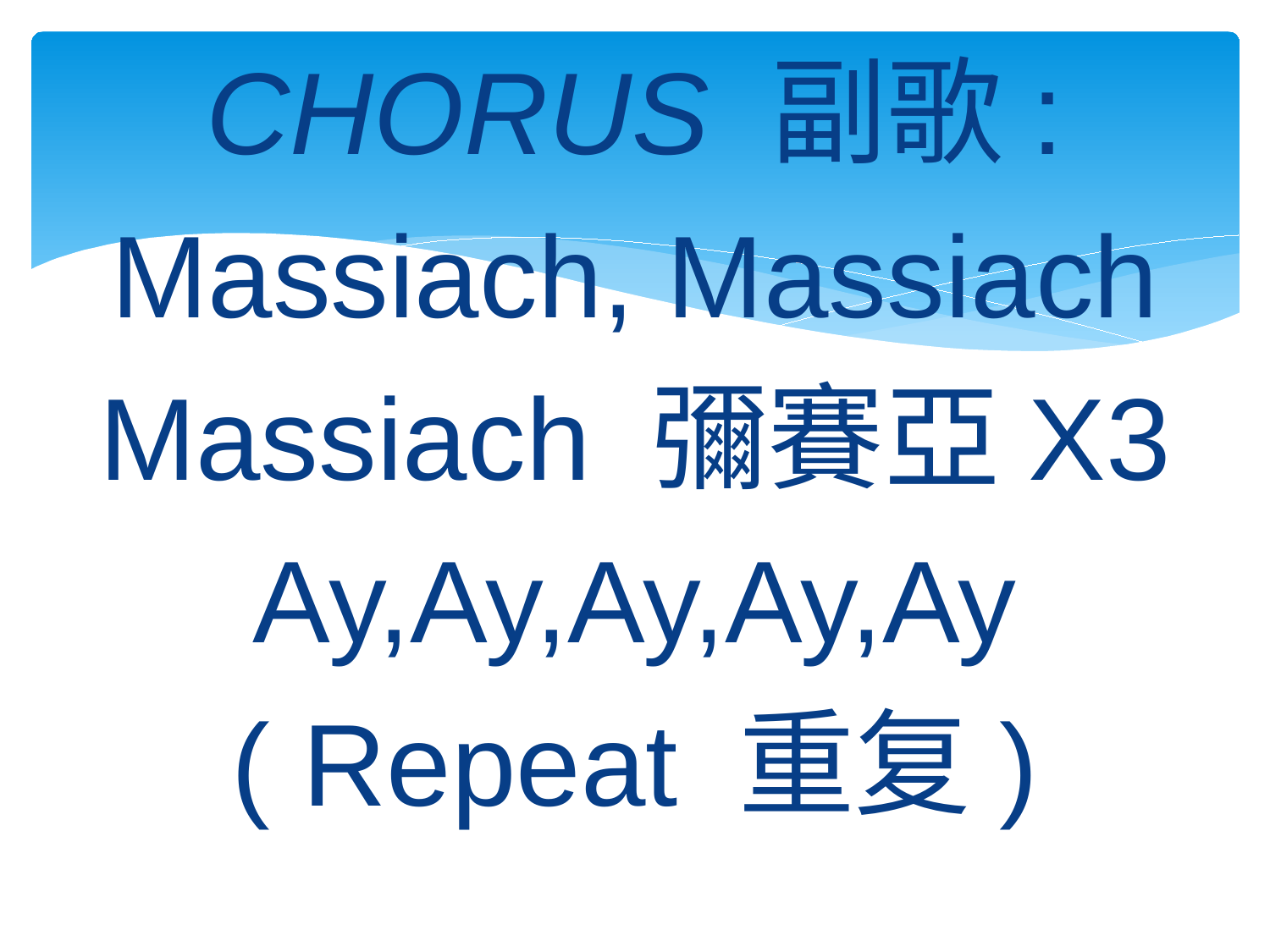

CHORUS 副歌:
Massiach, Massiach
Massiach 彌賽亞X3
Ay,Ay,Ay,Ay,Ay
( Repeat 重复)